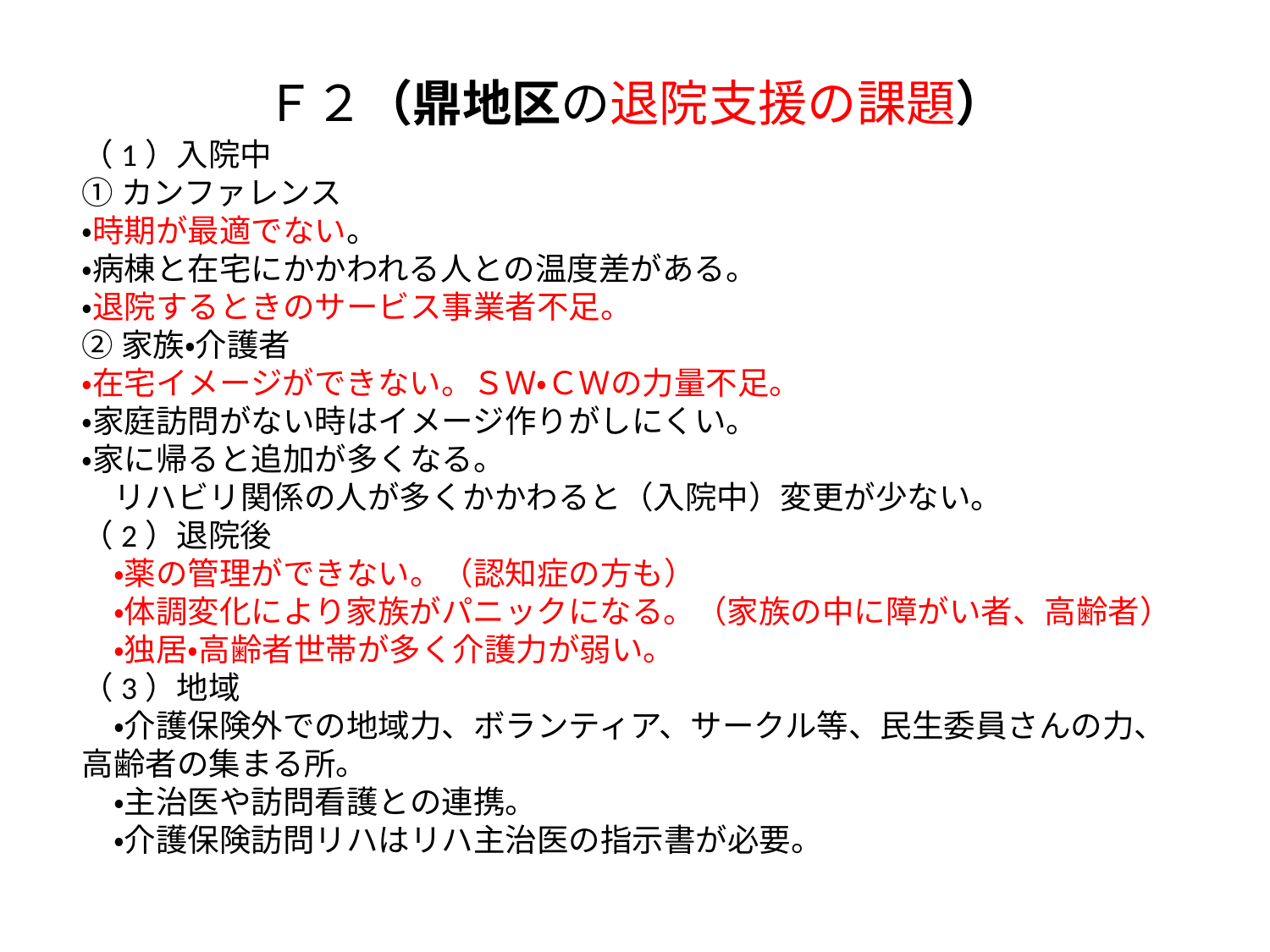

Ｆ２（鼎地区の退院支援の課題）
（1）入院中
①カンファレンス
・時期が最適でない。
・病棟と在宅にかかわれる人との温度差がある。
・退院するときのサービス事業者不足。
②家族・介護者
・在宅イメージができない。ＳＷ・ＣＷの力量不足。
・家庭訪問がない時はイメージ作りがしにくい。
・家に帰ると追加が多くなる。
　リハビリ関係の人が多くかかわると（入院中）変更が少ない。
（2）退院後
　・薬の管理ができない。（認知症の方も）
　・体調変化により家族がパニックになる。（家族の中に障がい者、高齢者）
　・独居・高齢者世帯が多く介護力が弱い。
（3）地域
　・介護保険外での地域力、ボランティア、サークル等、民生委員さんの力、高齢者の集まる所。
　・主治医や訪問看護との連携。
　・介護保険訪問リハはリハ主治医の指示書が必要。